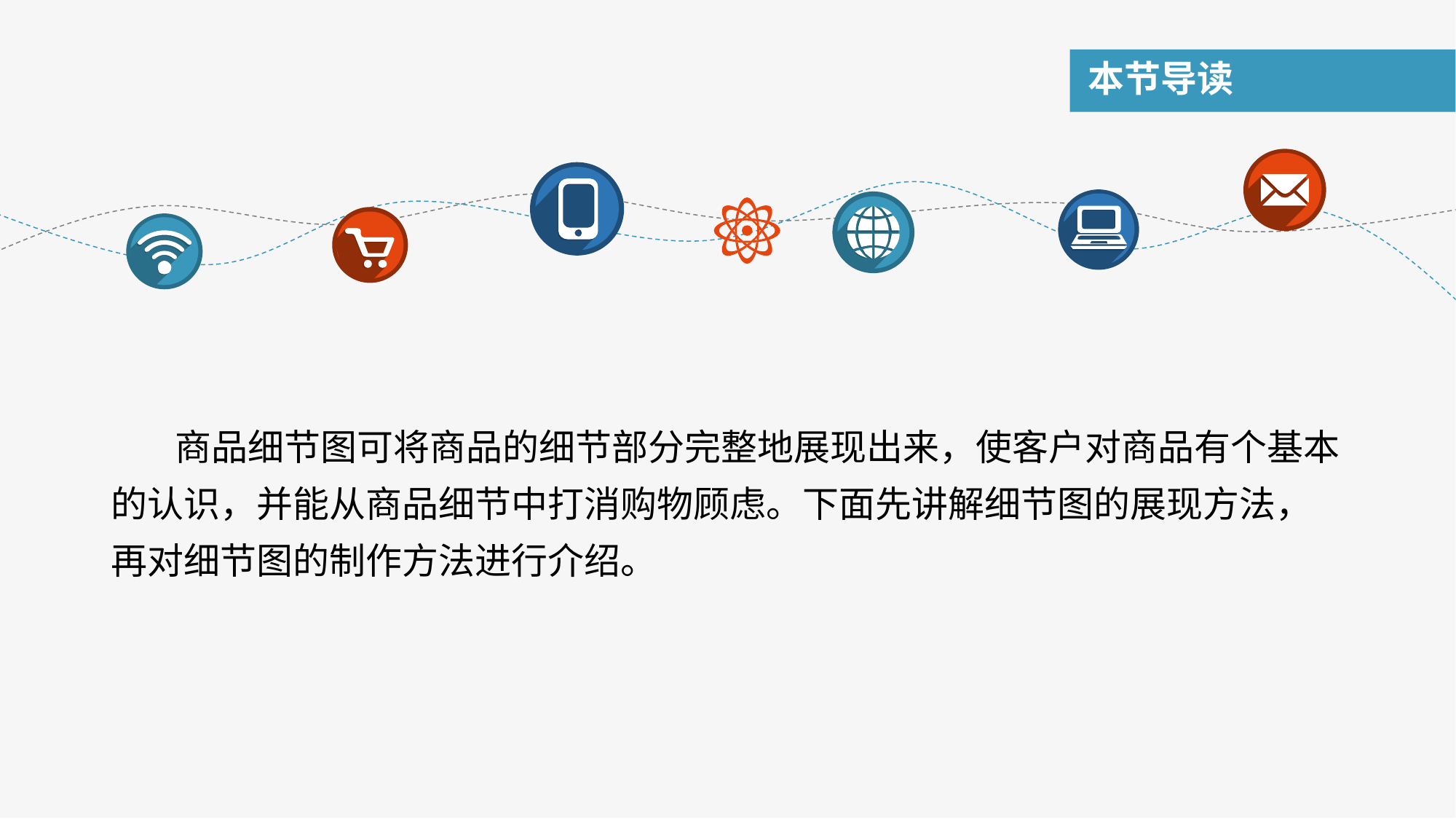

本节导读

商品细节图可将商品的细节部分完整地展现出来，使客户对商品有个基本的认识，并能从商品细节中打消购物顾虑。下面先讲解细节图的展现方法，再对细节图的制作方法进行介绍。